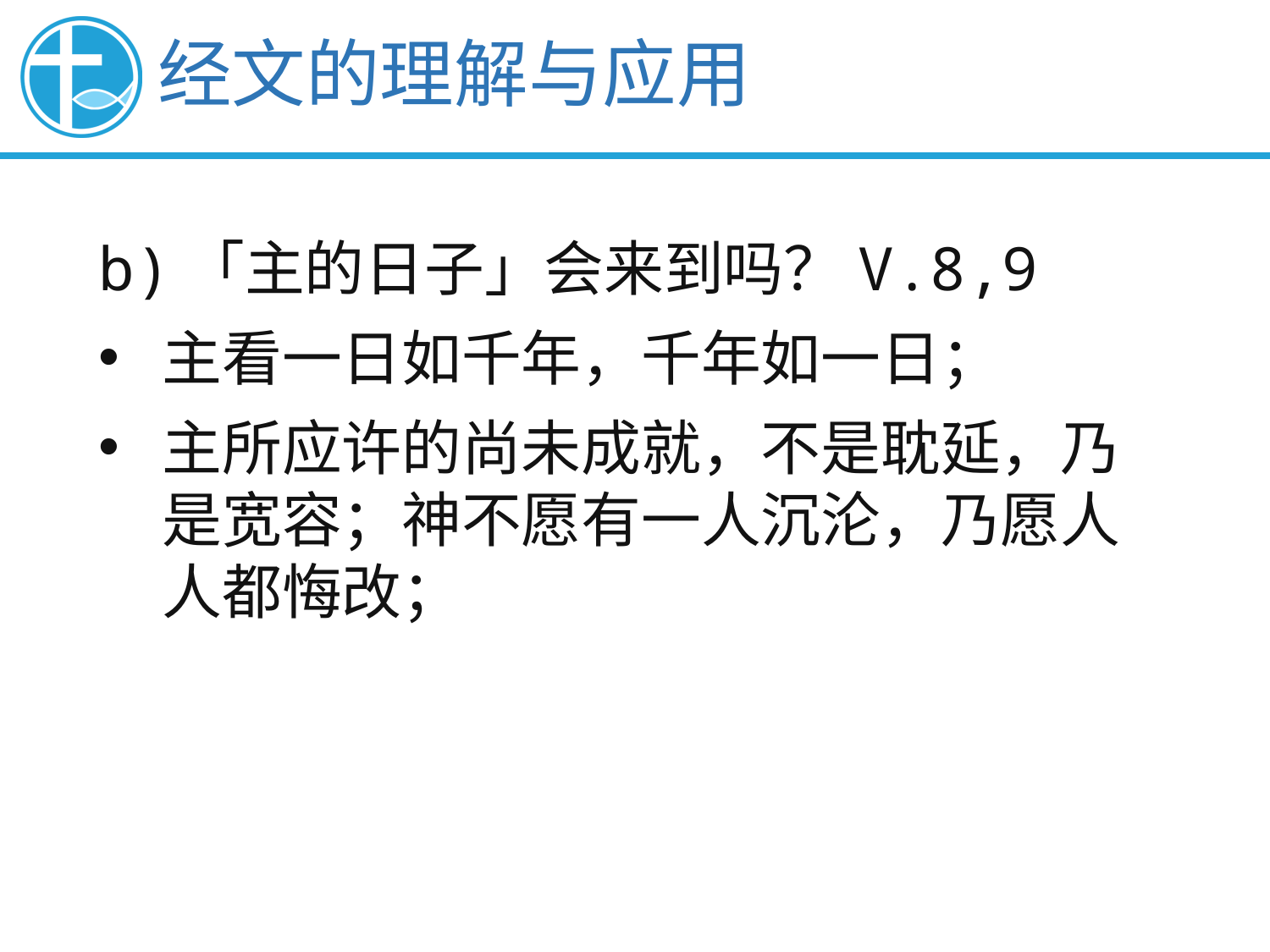

经文的理解与应用
b)「主的日子」会来到吗？V.8,9
主看一日如千年，千年如一日；
主所应许的尚未成就，不是耽延，乃是宽容；神不愿有一人沉沦，乃愿人人都悔改；